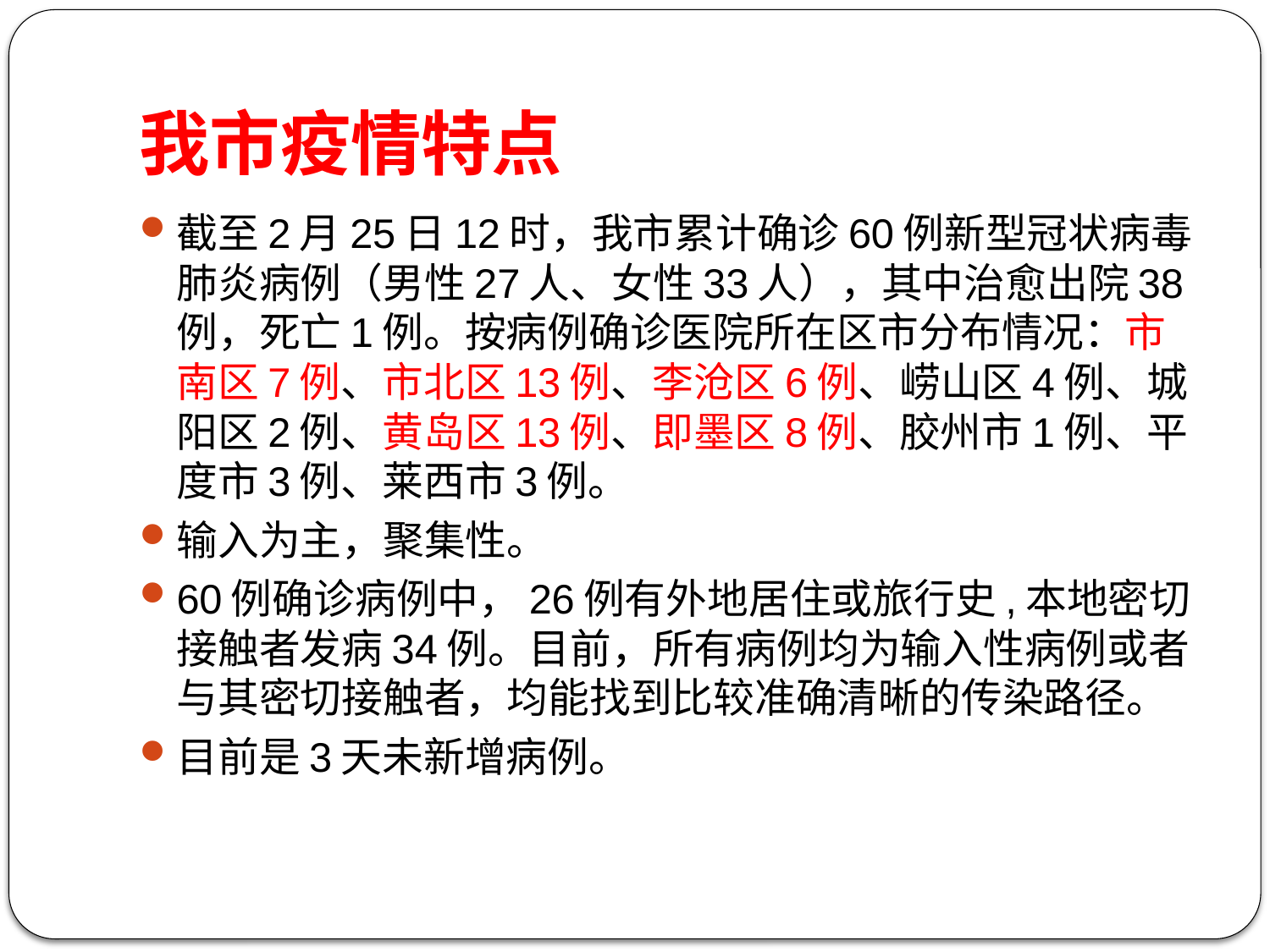

# 我市疫情特点
截至2月25日12时，我市累计确诊60例新型冠状病毒肺炎病例（男性27人、女性33人），其中治愈出院38例，死亡1例。按病例确诊医院所在区市分布情况：市南区7例、市北区13例、李沧区6例、崂山区4例、城阳区2例、黄岛区13例、即墨区8例、胶州市1例、平度市3例、莱西市3例。
输入为主，聚集性。
60例确诊病例中，26例有外地居住或旅行史,本地密切接触者发病34例。目前，所有病例均为输入性病例或者与其密切接触者，均能找到比较准确清晰的传染路径。
目前是3天未新增病例。